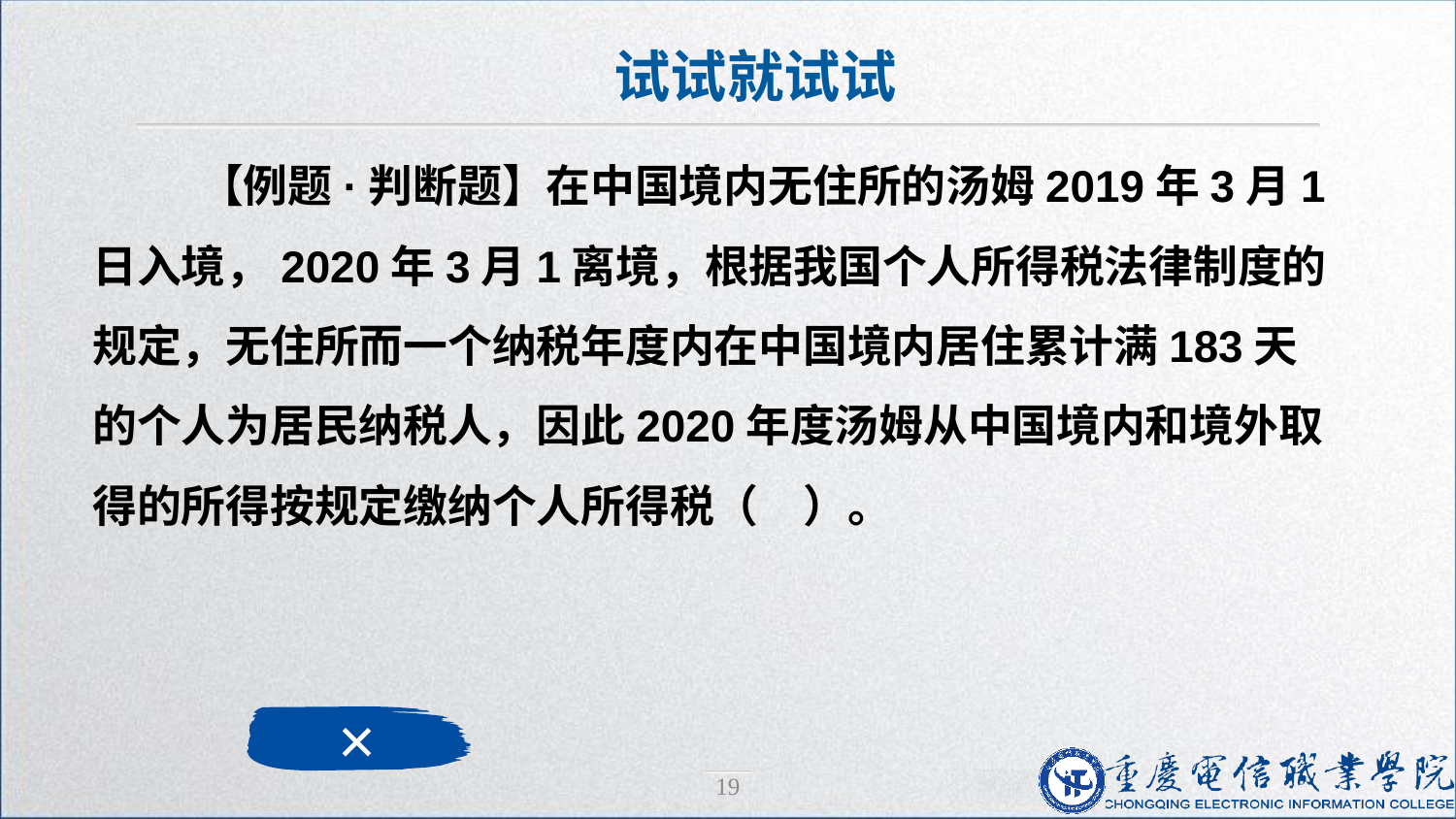

试试就试试
 【例题·判断题】在中国境内无住所的汤姆2019年3月1日入境，2020年3月1离境，根据我国个人所得税法律制度的规定，无住所而一个纳税年度内在中国境内居住累计满183天的个人为居民纳税人，因此2020年度汤姆从中国境内和境外取得的所得按规定缴纳个人所得税（　）。
×

19